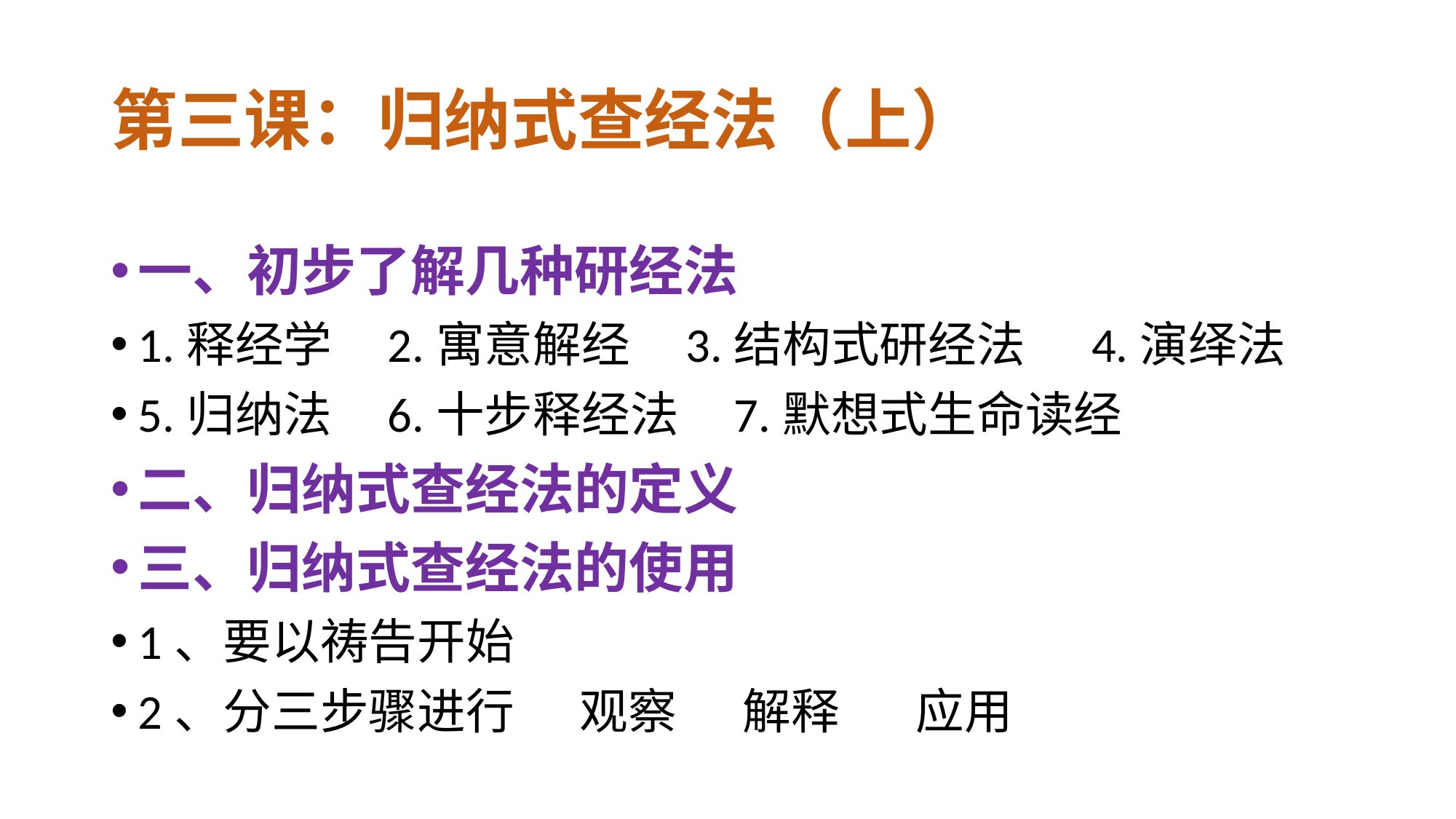

# 第三课：归纳式查经法（上）
一、初步了解几种研经法
1.释经学    2.寓意解经    3.结构式研经法     4.演绎法
5.归纳法    6.十步释经法    7.默想式生命读经
二、归纳式查经法的定义
三、归纳式查经法的使用
1、要以祷告开始
2、分三步骤进行      观察      解释       应用